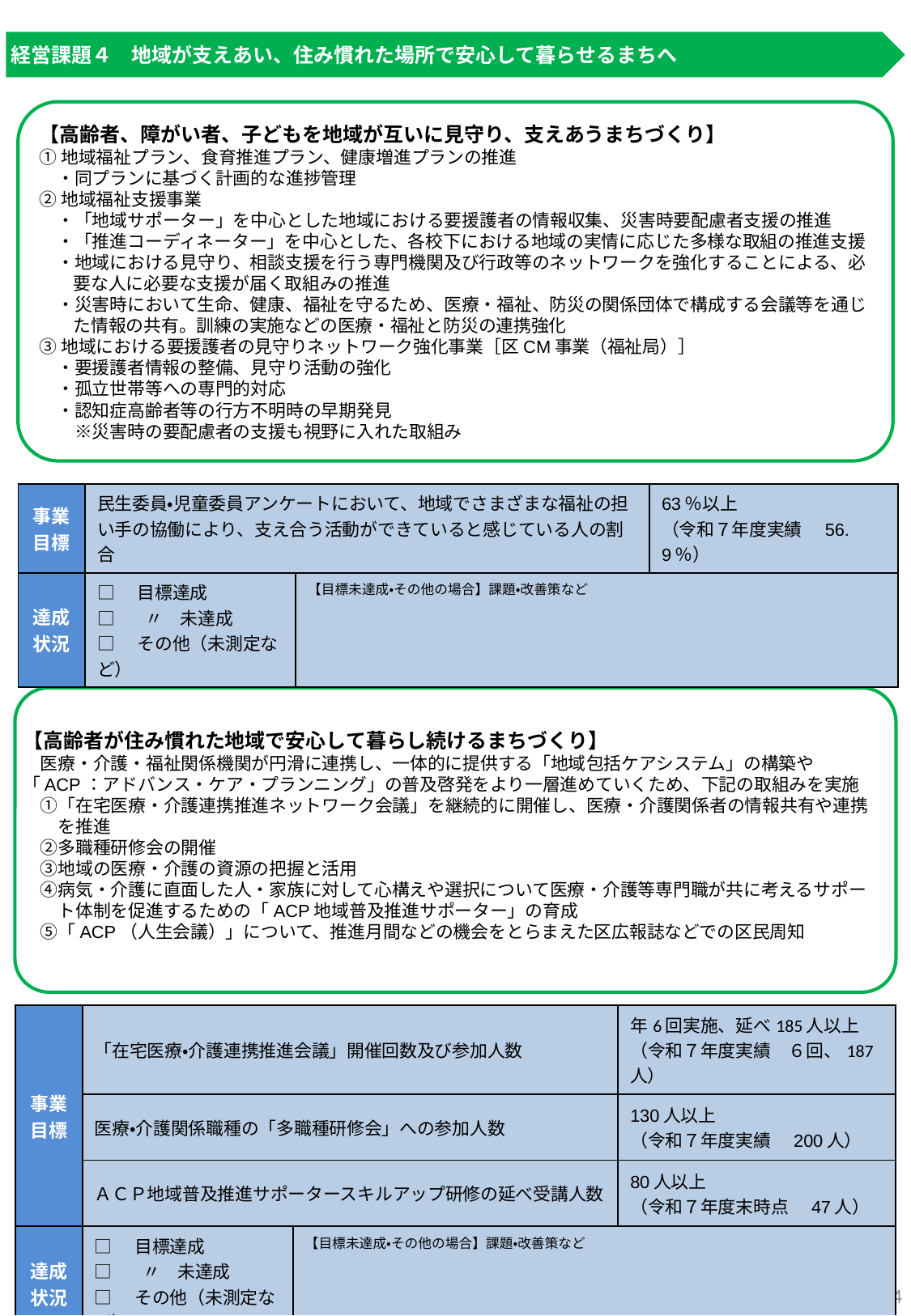

経営課題４　地域が支えあい、住み慣れた場所で安心して暮らせるまちへ
【高齢者、障がい者、子どもを地域が互いに見守り、支えあうまちづくり】
①地域福祉プラン、食育推進プラン、健康増進プランの推進
　・同プランに基づく計画的な進捗管理
②地域福祉支援事業
　・「地域サポーター」を中心とした地域における要援護者の情報収集、災害時要配慮者支援の推進
　・「推進コーディネーター」を中心とした、各校下における地域の実情に応じた多様な取組の推進支援
　・地域における見守り、相談支援を行う専門機関及び行政等のネットワークを強化することによる、必要な人に必要な支援が届く取組みの推進
　・災害時において生命、健康、福祉を守るため、医療・福祉、防災の関係団体で構成する会議等を通じた情報の共有。訓練の実施などの医療・福祉と防災の連携強化
③地域における要援護者の見守りネットワーク強化事業［区CM事業（福祉局）］
　・要援護者情報の整備、見守り活動の強化
　・孤立世帯等への専門的対応
　・認知症高齢者等の行方不明時の早期発見
　　※災害時の要配慮者の支援も視野に入れた取組み

| 事業 目標 | 民生委員・児童委員アンケートにおいて、地域でさまざまな福祉の担い手の協働により、支え合う活動ができていると感じている人の割合 |  | 63％以上 （令和７年度実績　56.9％） |
| --- | --- | --- | --- |
| 達成状況 | □　目標達成 □　 〃　未達成 □　その他（未測定など） | 【目標未達成・その他の場合】課題・改善策など |  |

【高齢者が住み慣れた地域で安心して暮らし続けるまちづくり】
　医療・介護・福祉関係機関が円滑に連携し、一体的に提供する「地域包括ケアシステム」の構築や「ACP：アドバンス・ケア・プランニング」の普及啓発をより一層進めていくため、下記の取組みを実施
　①「在宅医療・介護連携推進ネットワーク会議」を継続的に開催し、医療・介護関係者の情報共有や連携
　　を推進
　②多職種研修会の開催
　③地域の医療・介護の資源の把握と活用
　④病気・介護に直面した人・家族に対して心構えや選択について医療・介護等専門職が共に考えるサポー
　　ト体制を促進するための「ACP地域普及推進サポーター」の育成
　⑤「ACP（人生会議）」について、推進月間などの機会をとらまえた区広報誌などでの区民周知
| 事業 目標 | 「在宅医療・介護連携推進会議」開催回数及び参加人数 |  | 年6回実施、延べ185人以上 （令和７年度実績　６回、187人） |
| --- | --- | --- | --- |
|  | 医療・介護関係職種の「多職種研修会」への参加人数 |  | 130人以上 （令和７年度実績　200人） |
|  | ＡＣＰ地域普及推進サポータースキルアップ研修の延べ受講人数 |  | 80人以上 （令和７年度末時点　47人） |
| 達成状況 | □　目標達成 □　 〃　未達成 □　その他（未測定など） | 【目標未達成・その他の場合】課題・改善策など |  |
4